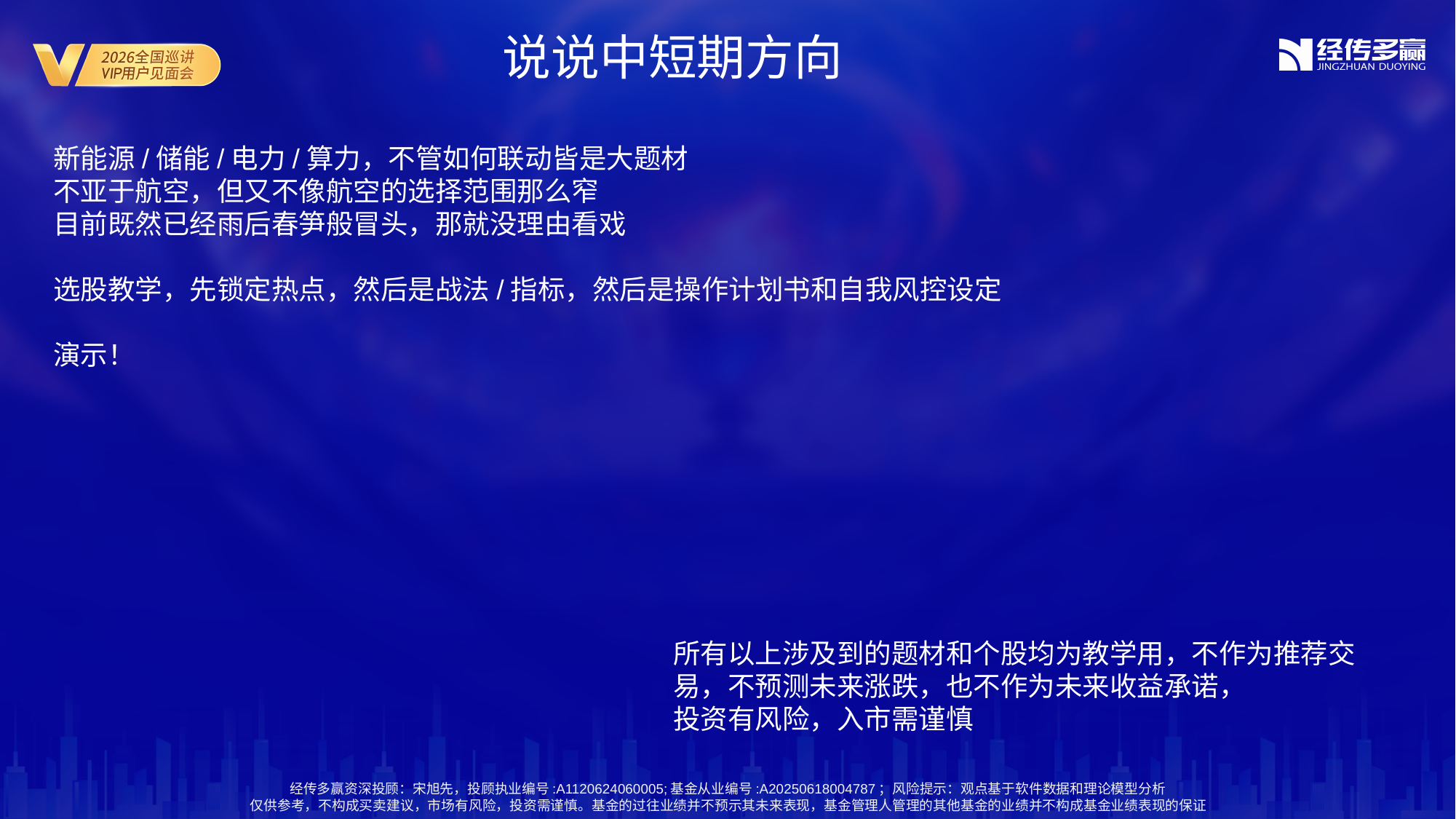

说说中短期方向
新能源/储能/电力/算力，不管如何联动皆是大题材
不亚于航空，但又不像航空的选择范围那么窄
目前既然已经雨后春笋般冒头，那就没理由看戏

选股教学，先锁定热点，然后是战法/指标，然后是操作计划书和自我风控设定

演示！

所有以上涉及到的题材和个股均为教学用，不作为推荐交易，不预测未来涨跌，也不作为未来收益承诺，
投资有风险，入市需谨慎
经传多赢资深投顾：宋旭先，投顾执业编号:A1120624060005;基金从业编号:A20250618004787；风险提示：观点基于软件数据和理论模型分析
仅供参考，不构成买卖建议，市场有风险，投资需谨慎。基金的过往业绩并不预示其未来表现，基金管理人管理的其他基金的业绩并不构成基金业绩表现的保证